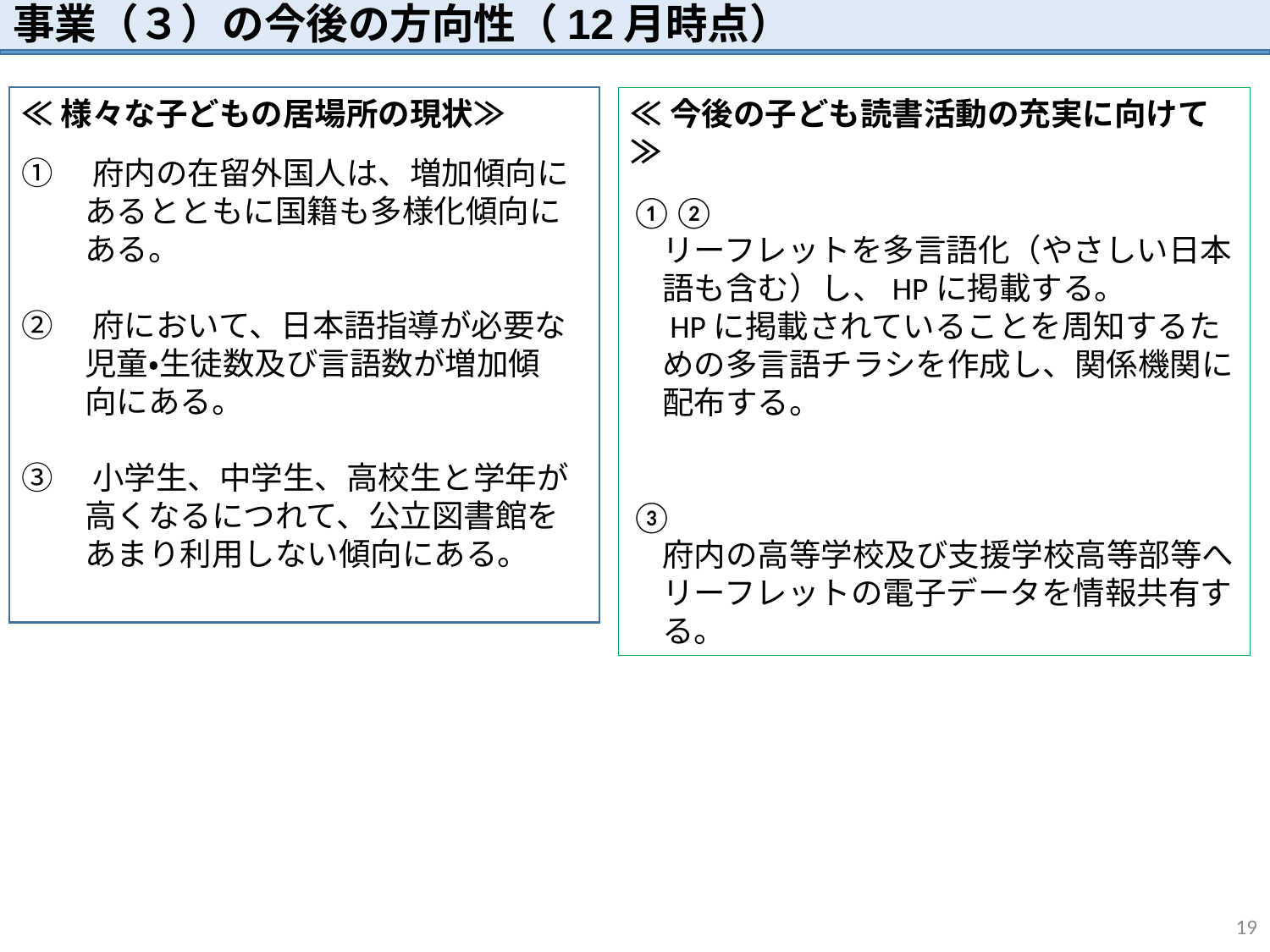

# 事業（３）の今後の方向性（12月時点）

≪様々な子どもの居場所の現状≫

①　府内の在留外国人は、増加傾向に
　　あるとともに国籍も多様化傾向に
　　ある。

②　府において、日本語指導が必要な
　　児童・生徒数及び言語数が増加傾
　　向にある。

③　小学生、中学生、高校生と学年が
　　高くなるにつれて、公立図書館を
　　あまり利用しない傾向にある。
≪今後の子ども読書活動の充実に向けて≫

①②
　リーフレットを多言語化（やさしい日本
　語も含む）し、HPに掲載する。
　HPに掲載されていることを周知するた
　めの多言語チラシを作成し、関係機関に
　配布する。

③
　府内の高等学校及び支援学校高等部等へ
　リーフレットの電子データを情報共有す
　る。
19